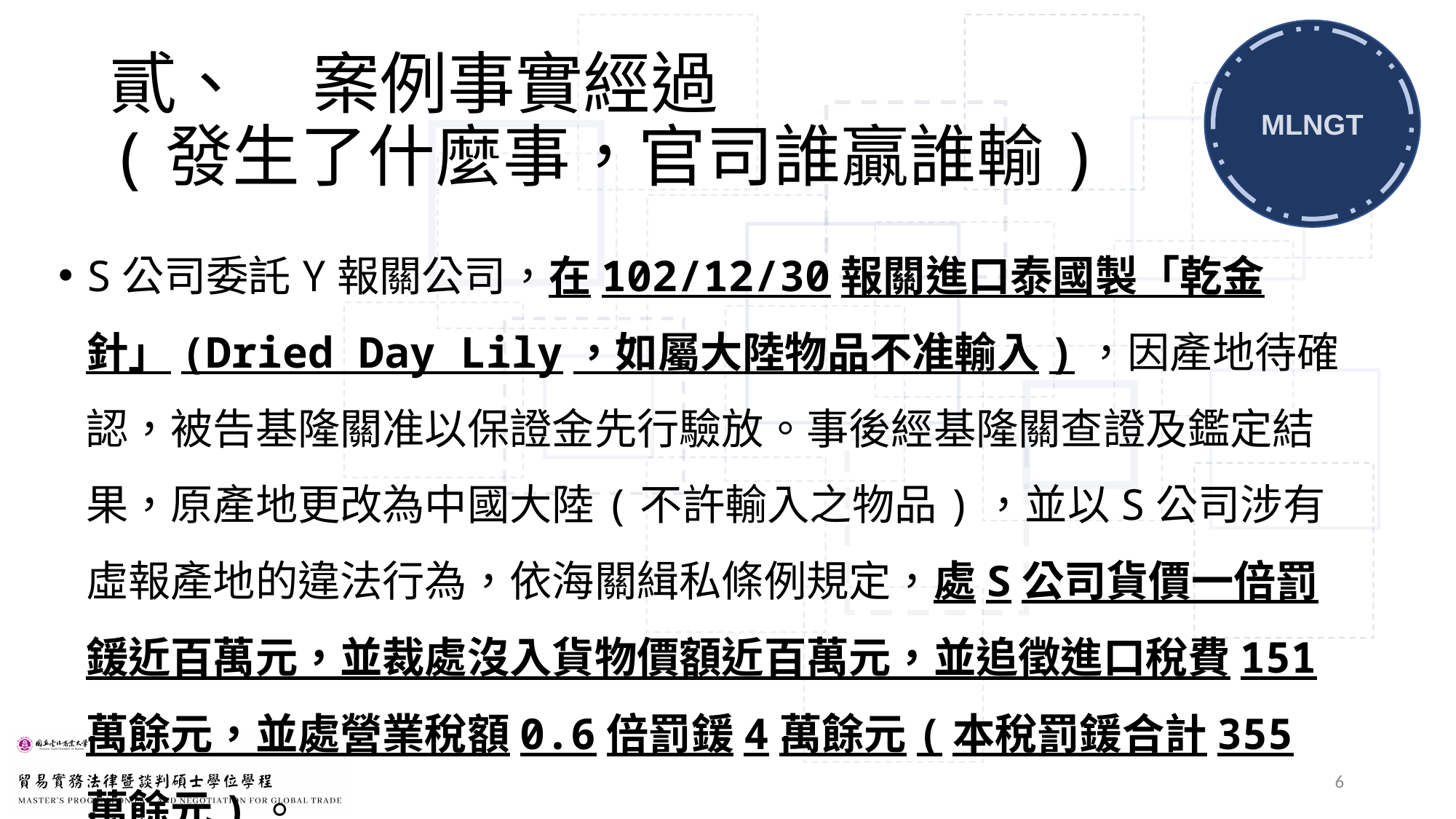

# 貳、	案例事實經過 (發生了什麼事，官司誰贏誰輸)
S公司委託Y報關公司，在102/12/30報關進口泰國製「乾金針」(Dried Day Lily，如屬大陸物品不准輸入)，因產地待確認，被告基隆關准以保證金先行驗放。事後經基隆關查證及鑑定結果，原產地更改為中國大陸(不許輸入之物品)，並以S公司涉有虛報產地的違法行為，依海關緝私條例規定，處S公司貨價一倍罰鍰近百萬元，並裁處沒入貨物價額近百萬元，並追徵進口稅費151萬餘元，並處營業稅額0.6倍罰鍰4萬餘元(本稅罰鍰合計355萬餘元)。